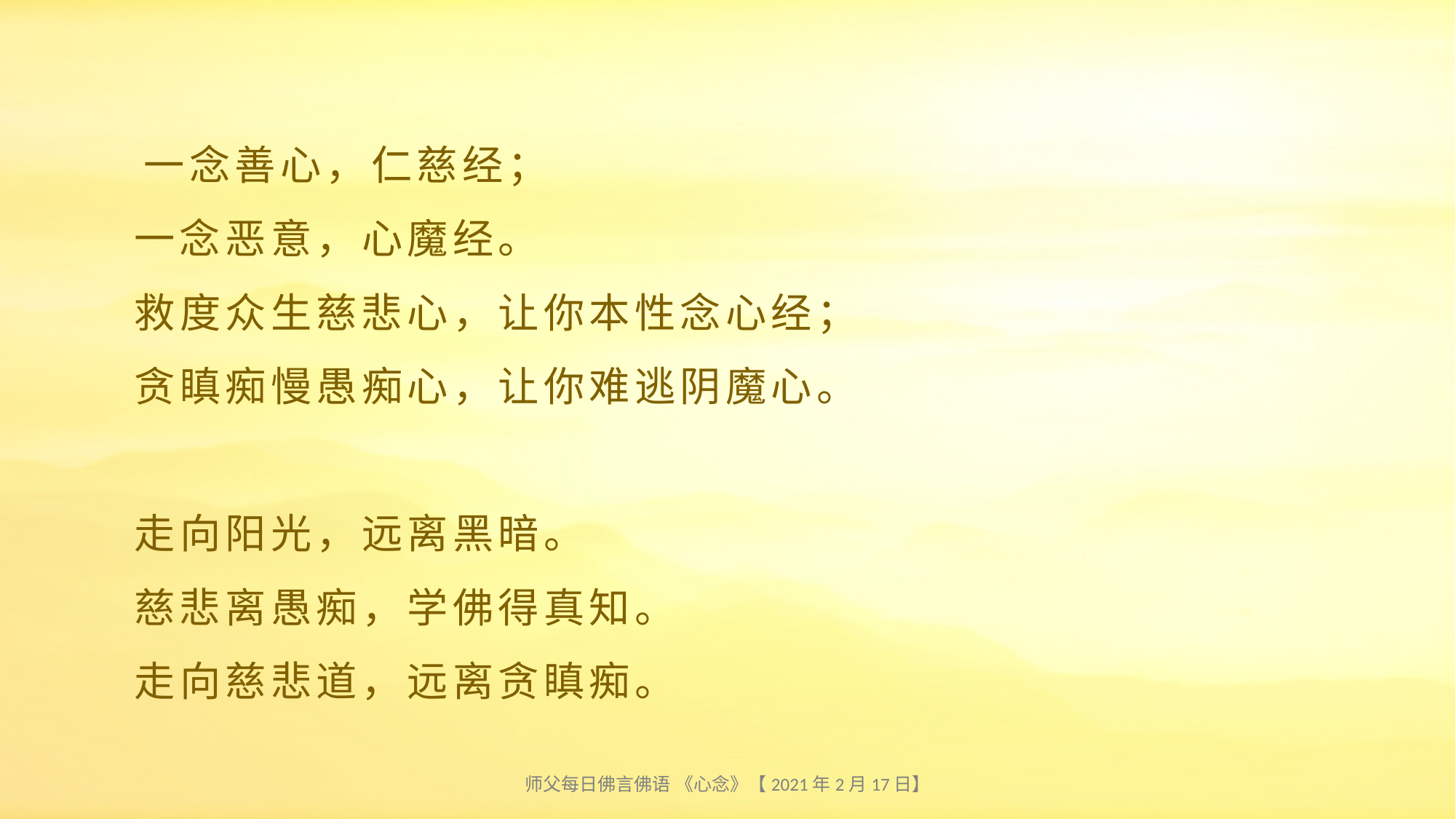

# 一念善心，仁慈经； 一念恶意，心魔经。 救度众生慈悲心，让你本性念心经； 贪瞋痴慢愚痴心，让你难逃阴魔心。 走向阳光，远离黑暗。 慈悲离愚痴，学佛得真知。 走向慈悲道，远离贪瞋痴。
师父每日佛言佛语 《心念》【2021年2月17日】